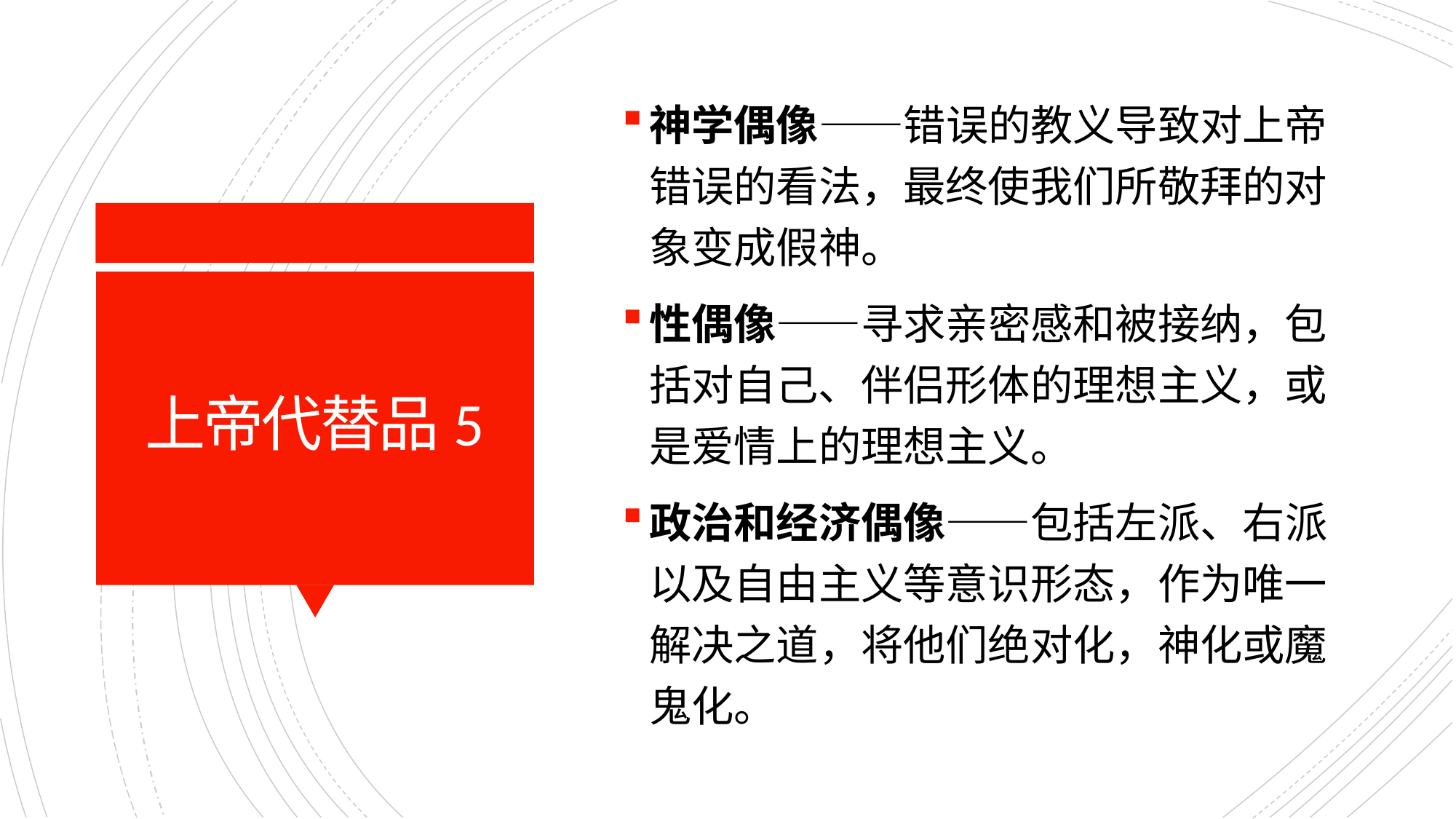

神学偶像——错误的教义导致对上帝错误的看法，最终使我们所敬拜的对象变成假神。
性偶像——寻求亲密感和被接纳，包括对自己、伴侣形体的理想主义，或是爱情上的理想主义。
政治和经济偶像——包括左派、右派以及自由主义等意识形态，作为唯一解决之道，将他们绝对化，神化或魔鬼化。
# 上帝代替品5